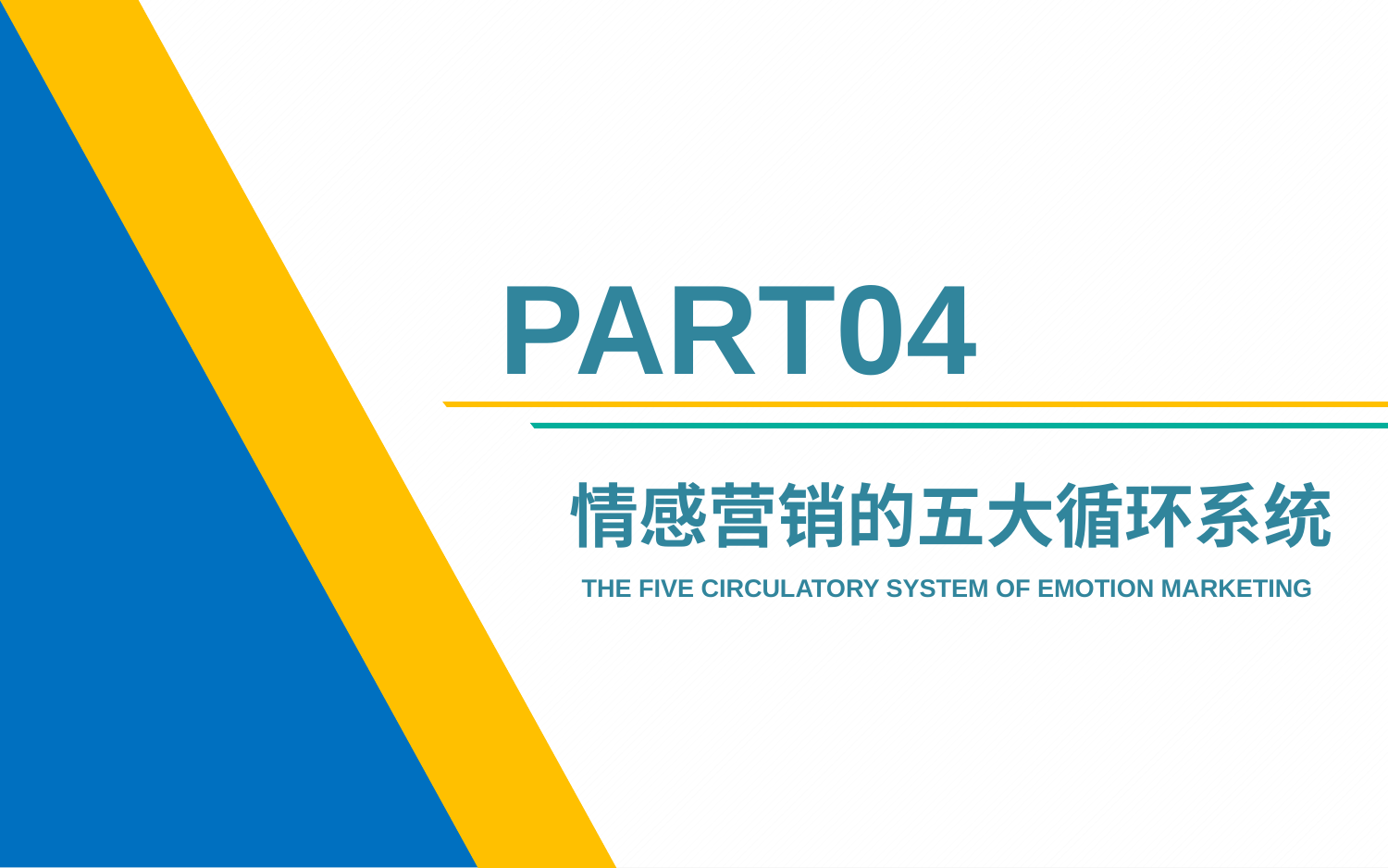

PART04

情感营销的五大循环系统
THE FIVE CIRCULATORY SYSTEM OF EMOTION MARKETING